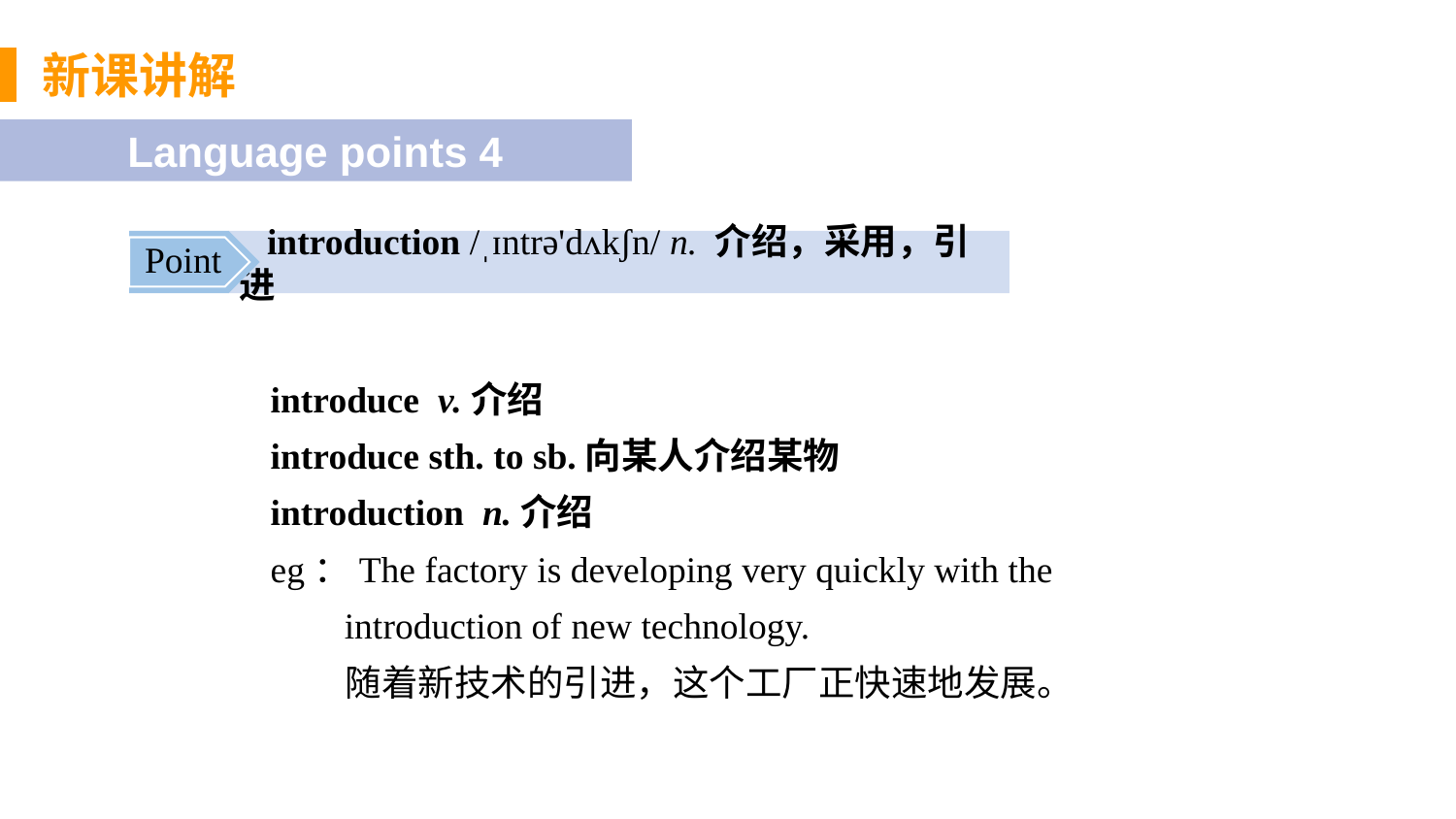

新课讲解

Language points 4

   introduction /ˌɪntrə'dʌkʃn/ n. 介绍，采用，引进

Point

introduce  v.介绍
introduce sth. to sb.向某人介绍某物
introduction  n.介绍
eg：The factory is developing very quickly with the
        introduction of new technology.
        随着新技术的引进，这个工厂正快速地发展。